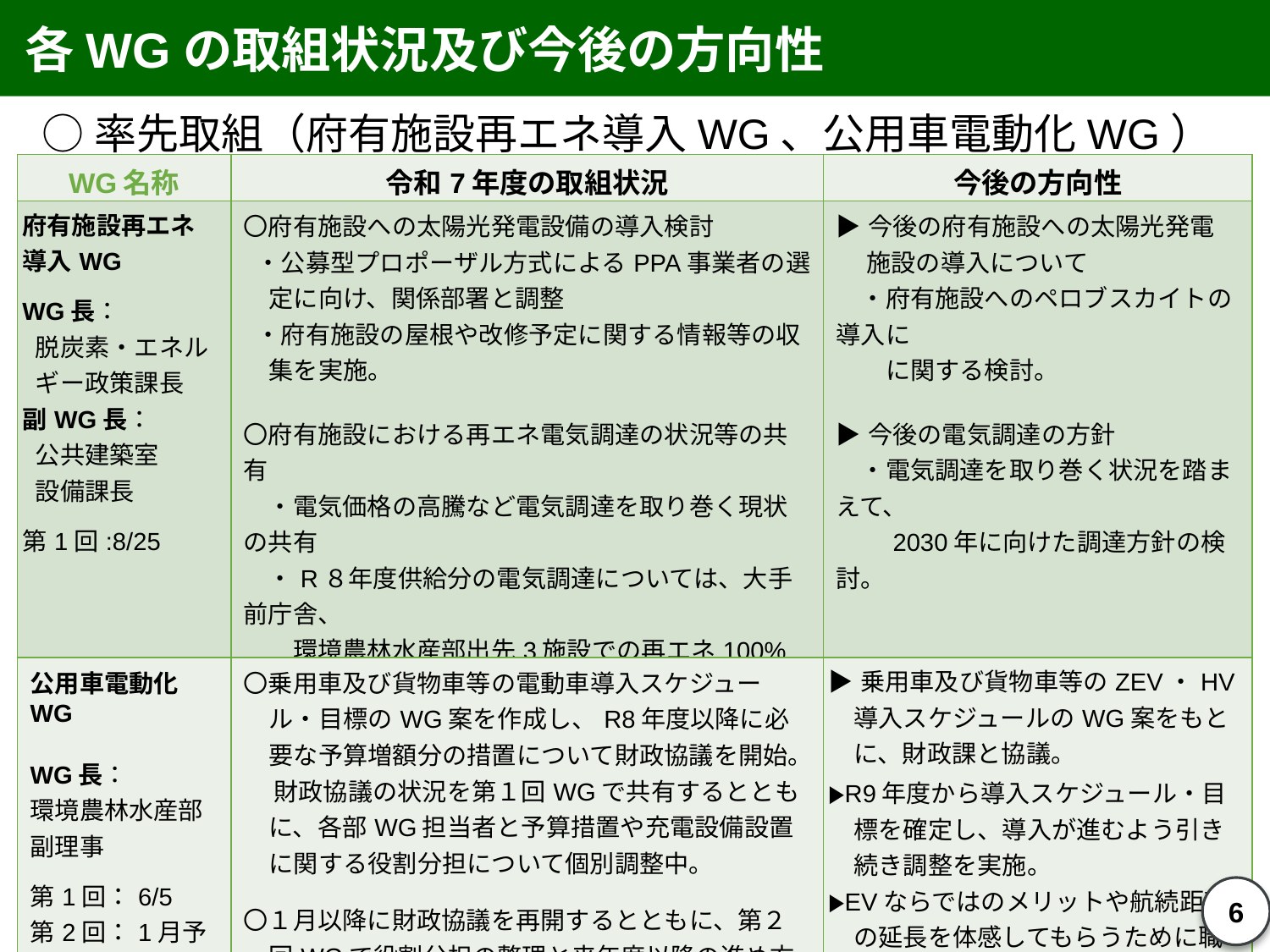

各WGの取組状況及び今後の方向性
○率先取組（府有施設再エネ導入WG、公用車電動化WG）
| WG名称 | 令和7年度の取組状況 | 今後の方向性 |
| --- | --- | --- |
| 府有施設再エネ 導入WG WG長： 脱炭素・エネルギー政策課長 副WG長： 公共建築室　 設備課長 第1回:8/25 | 〇府有施設への太陽光発電設備の導入検討 ・公募型プロポーザル方式によるPPA事業者の選定に向け、関係部署と調整 ・府有施設の屋根や改修予定に関する情報等の収集を実施。 〇府有施設における再エネ電気調達の状況等の共有 　・電気価格の高騰など電気調達を取り巻く現状の共有 　・R８年度供給分の電気調達については、大手前庁舎、 　　環境農林水産部出先3施設での再エネ100%電気 　　を調達予定。 | ▶今後の府有施設への太陽光発電 　 施設の導入について 　・府有施設へのペロブスカイトの導入に 　　に関する検討。 ▶今後の電気調達の方針 　・電気調達を取り巻く状況を踏まえて、 　　2030年に向けた調達方針の検討。 |
| 公用車電動化WG WG長： 環境農林水産部副理事 第1回：6/5 第2回：1月予定 | 〇乗用車及び貨物車等の電動車導入スケジュール・目標のWG案を作成し、R8年度以降に必要な予算増額分の措置について財政協議を開始。 　 財政協議の状況を第１回WGで共有するとともに、各部WG担当者と予算措置や充電設備設置に関する役割分担について個別調整中。 〇１月以降に財政協議を再開するとともに、第２回WGで役割分担の整理と来年度以降の進め方を検討予定。 | ▶乗用車及び貨物車等のZEV・HV導入スケジュールのWG案をもとに、財政課と協議。 ▶R9年度から導入スケジュール・目標を確定し、導入が進むよう引き続き調整を実施。 ▶EVならではのメリットや航続距離の延長を体感してもらうために職員向けのEV試乗会を開催するなど、効率的な導入・横断的な課題への対応策を検討し実施。 |
6